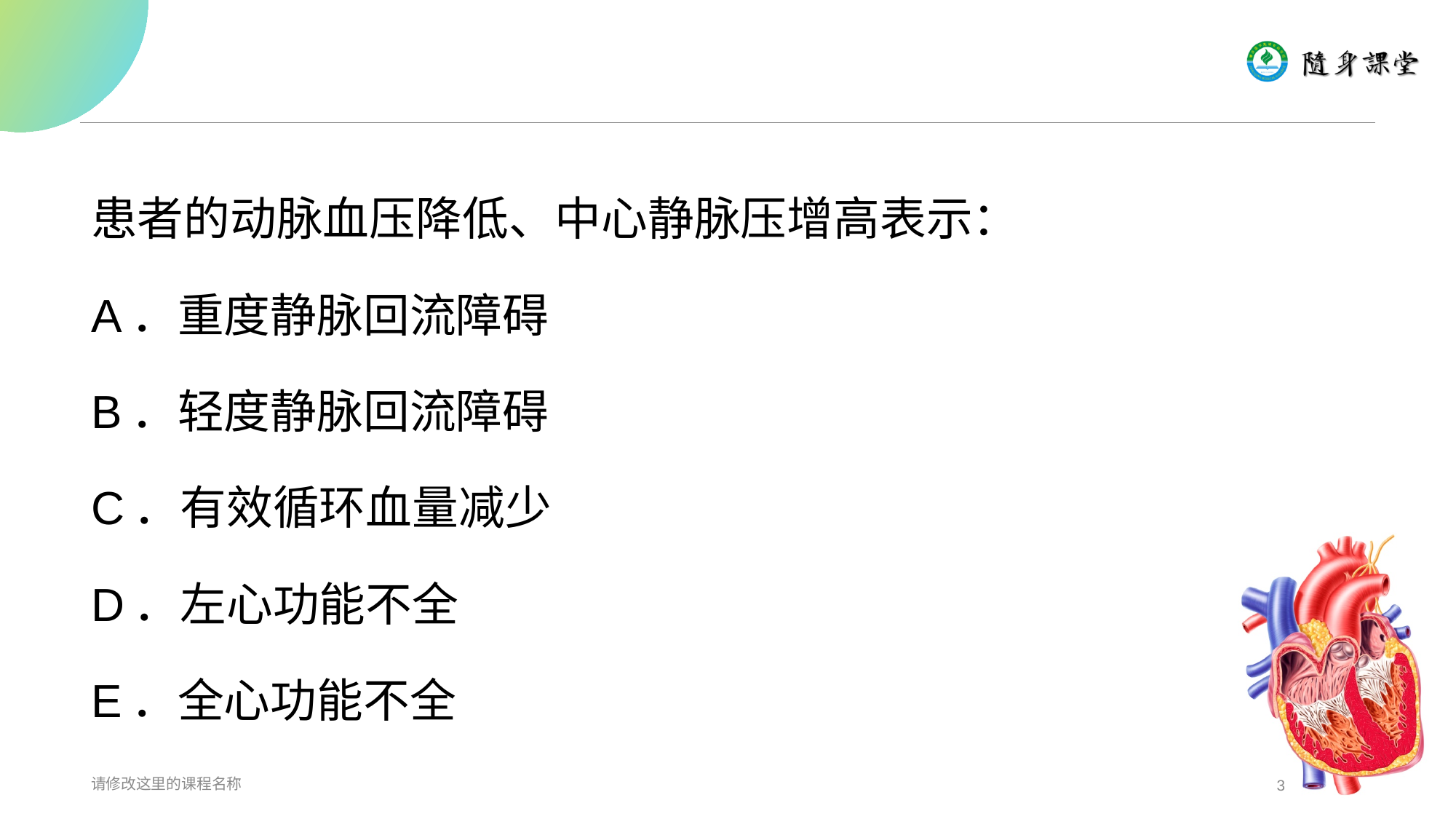

#
患者的动脉血压降低、中心静脉压增高表示：
A．重度静脉回流障碍
B．轻度静脉回流障碍
C．有效循环血量减少
D．左心功能不全
E．全心功能不全
请修改这里的课程名称
3